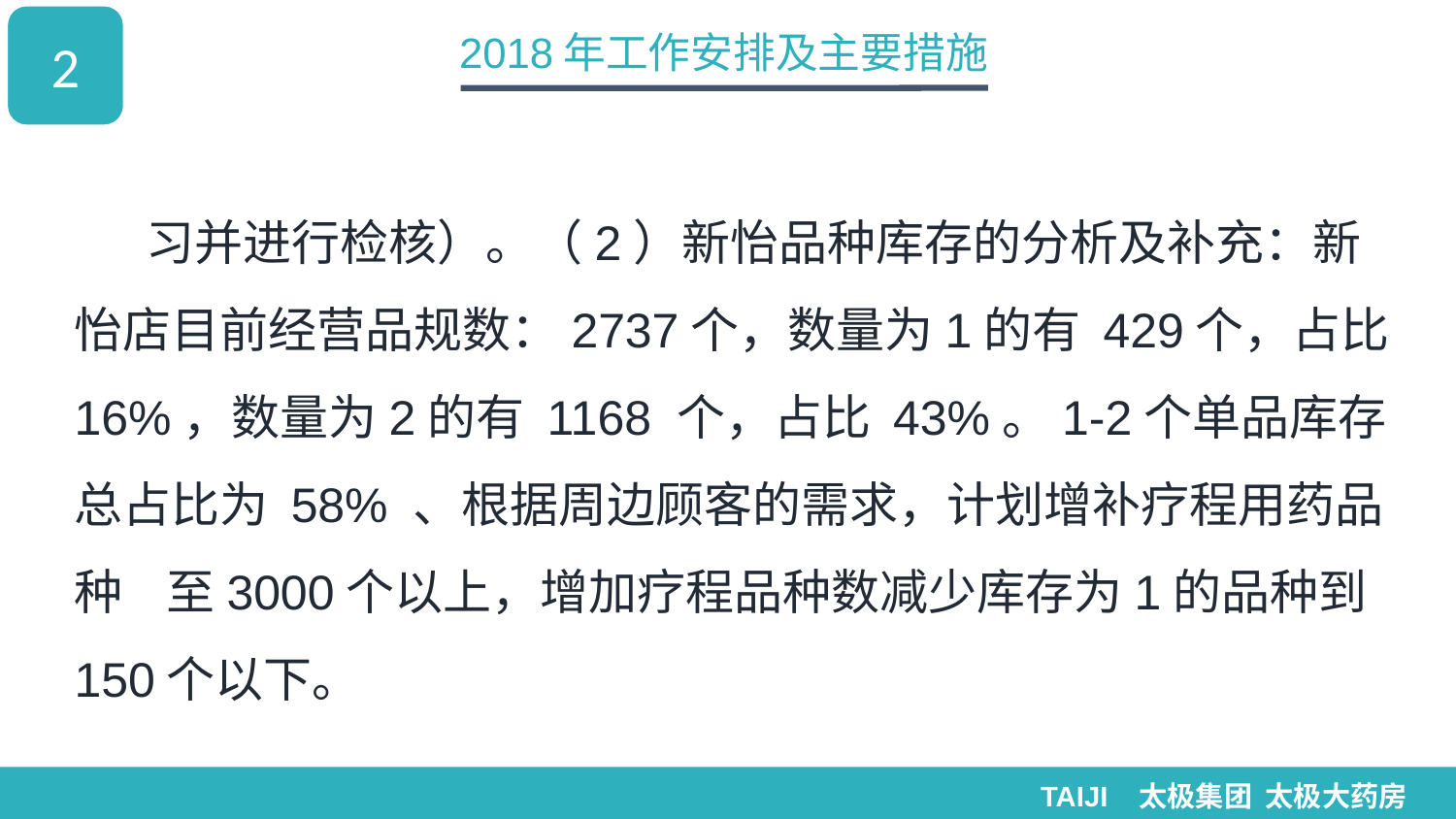

2
2018年工作安排及主要措施
习并进行检核）。（2）新怡品种库存的分析及补充：新怡店目前经营品规数：2737个，数量为1的有 429个，占比 16%，数量为2的有 1168 个，占比 43%。1-2个单品库存总占比为 58% 、根据周边顾客的需求，计划增补疗程用药品种    至3000个以上，增加疗程品种数减少库存为1的品种到150个以下。

TAIJI   太极集团  太极大药房